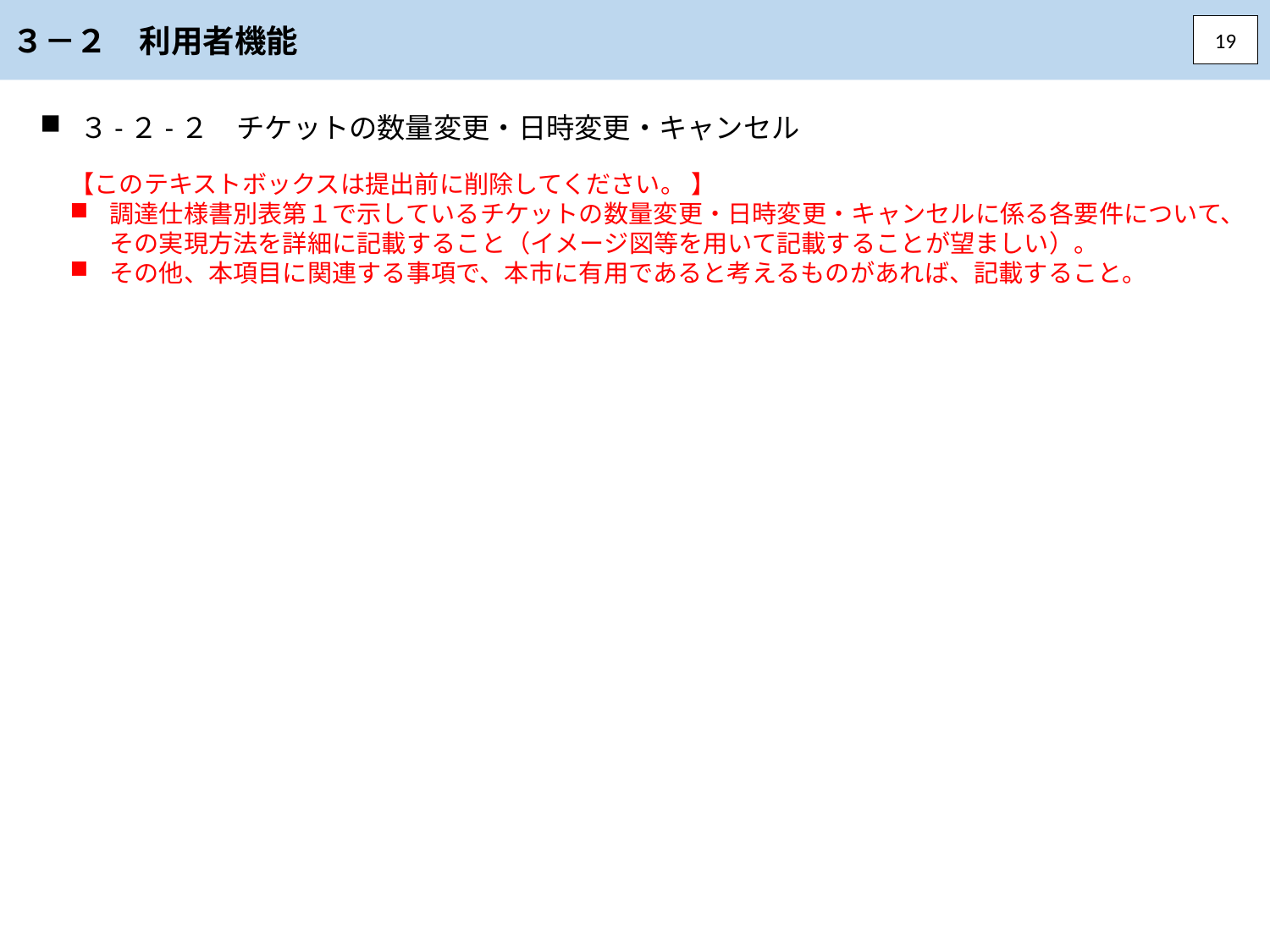

３－２　利用者機能
19
３-２-２　チケットの数量変更・日時変更・キャンセル
【このテキストボックスは提出前に削除してください。 】
調達仕様書別表第１で示しているチケットの数量変更・日時変更・キャンセルに係る各要件について、その実現方法を詳細に記載すること（イメージ図等を用いて記載することが望ましい）。
その他、本項目に関連する事項で、本市に有用であると考えるものがあれば、記載すること。